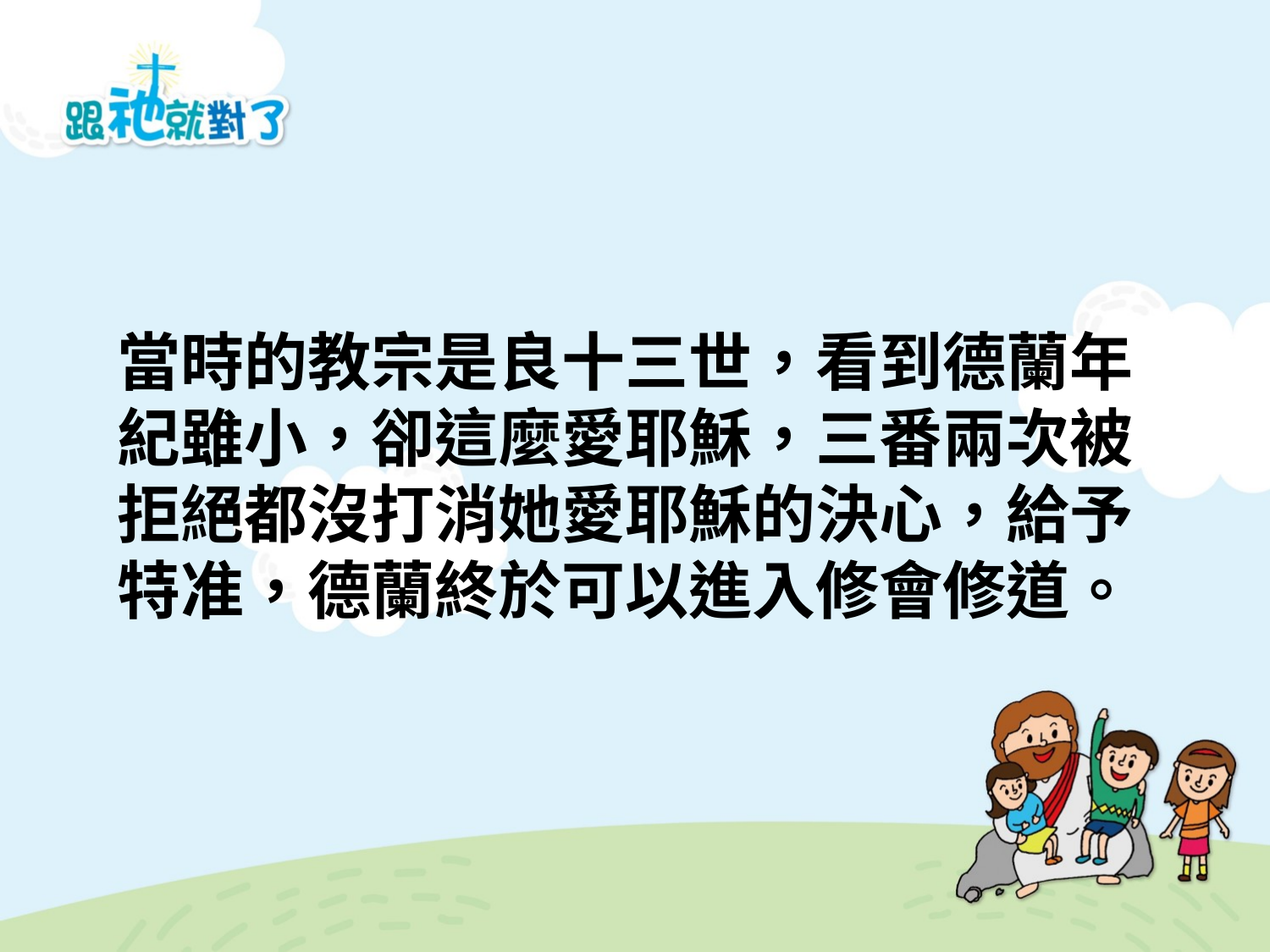

當時的教宗是良十三世，看到德蘭年紀雖小，卻這麼愛耶穌，三番兩次被拒絕都沒打消她愛耶穌的決心，給予特准，德蘭終於可以進入修會修道。